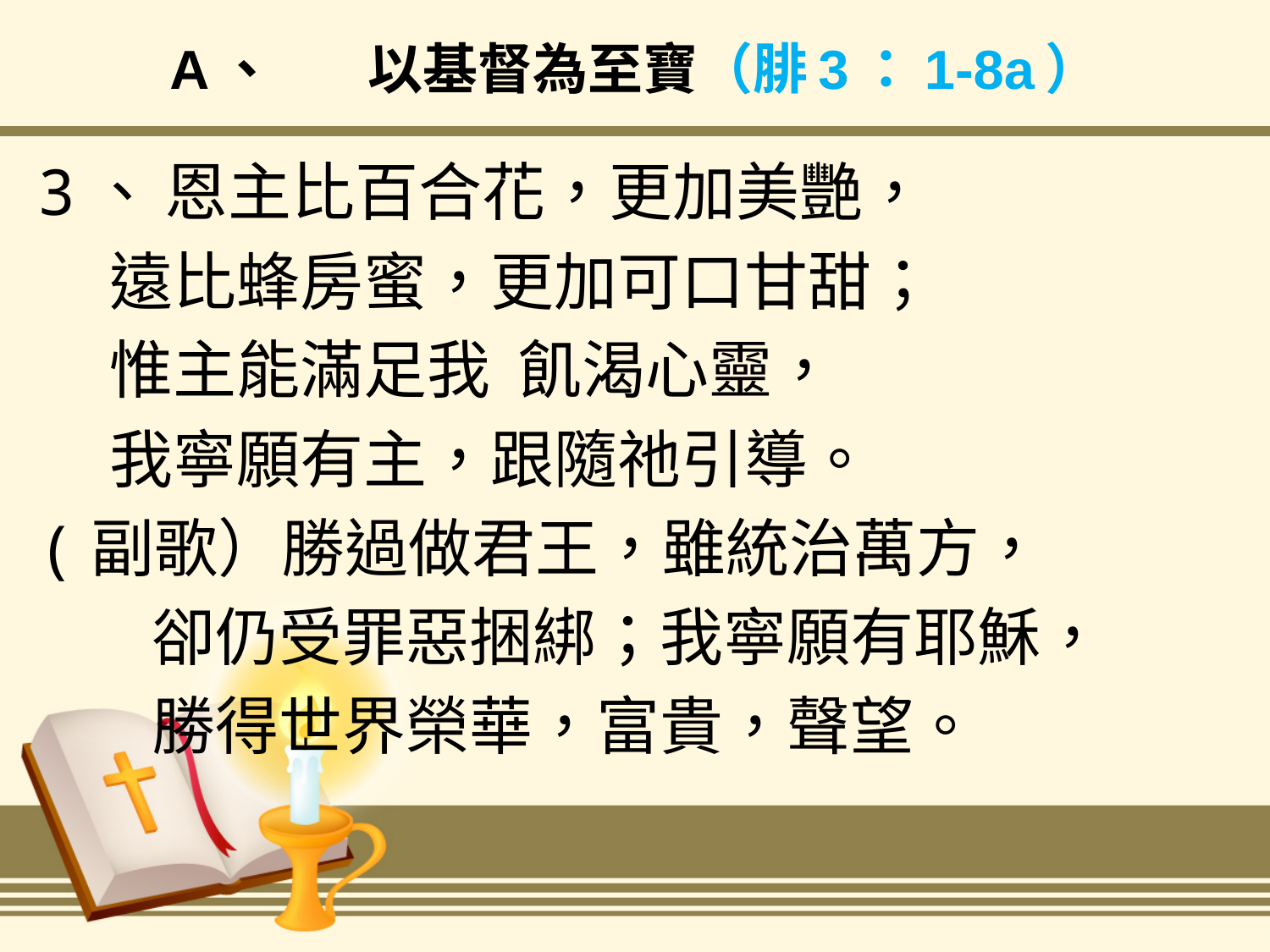

# A、	以基督為至寶（腓3：1-8a）
3、	恩主比百合花，更加美艷，
    遠比蜂房蜜，更加可口甘甜；
    惟主能滿足我  飢渴心靈，
    我寧願有主，跟隨祂引導。
(副歌）勝過做君王，雖統治萬方，
       卻仍受罪惡捆綁；我寧願有耶穌，
       勝得世界榮華，富貴，聲望。